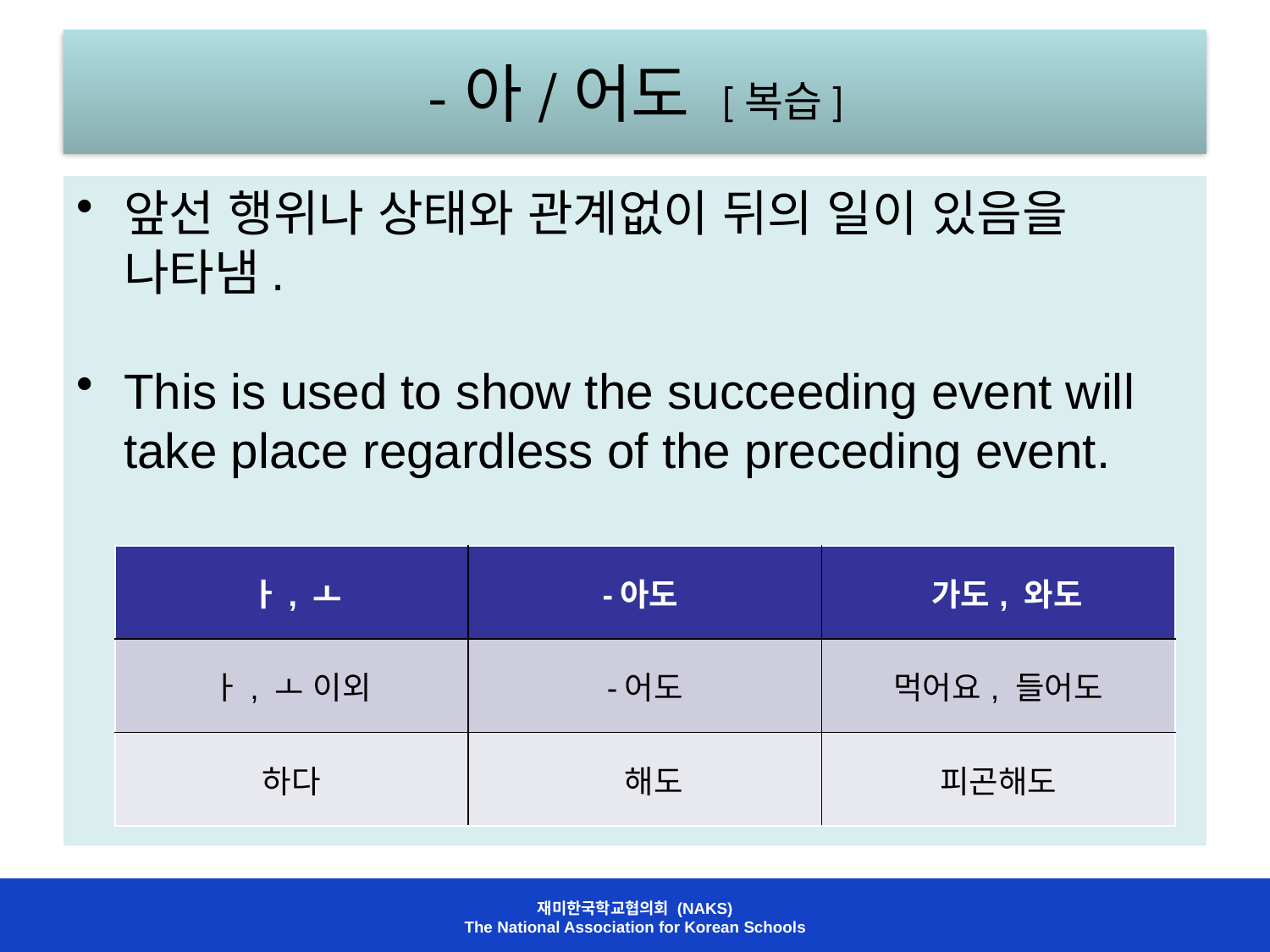

# -아/어도 [복습]
앞선 행위나 상태와 관계없이 뒤의 일이 있음을 나타냄.

This is used to show the succeeding event will take place regardless of the preceding event.

| ㅏ, ㅗ | -아도 | 가도, 와도 |
| --- | --- | --- |
| ㅏ, ㅗ 이외 | -어도 | 먹어요, 들어도 |
| 하다 | 해도 | 피곤해도 |
재미한국학교협의회 (NAKS)
The National Association for Korean Schools